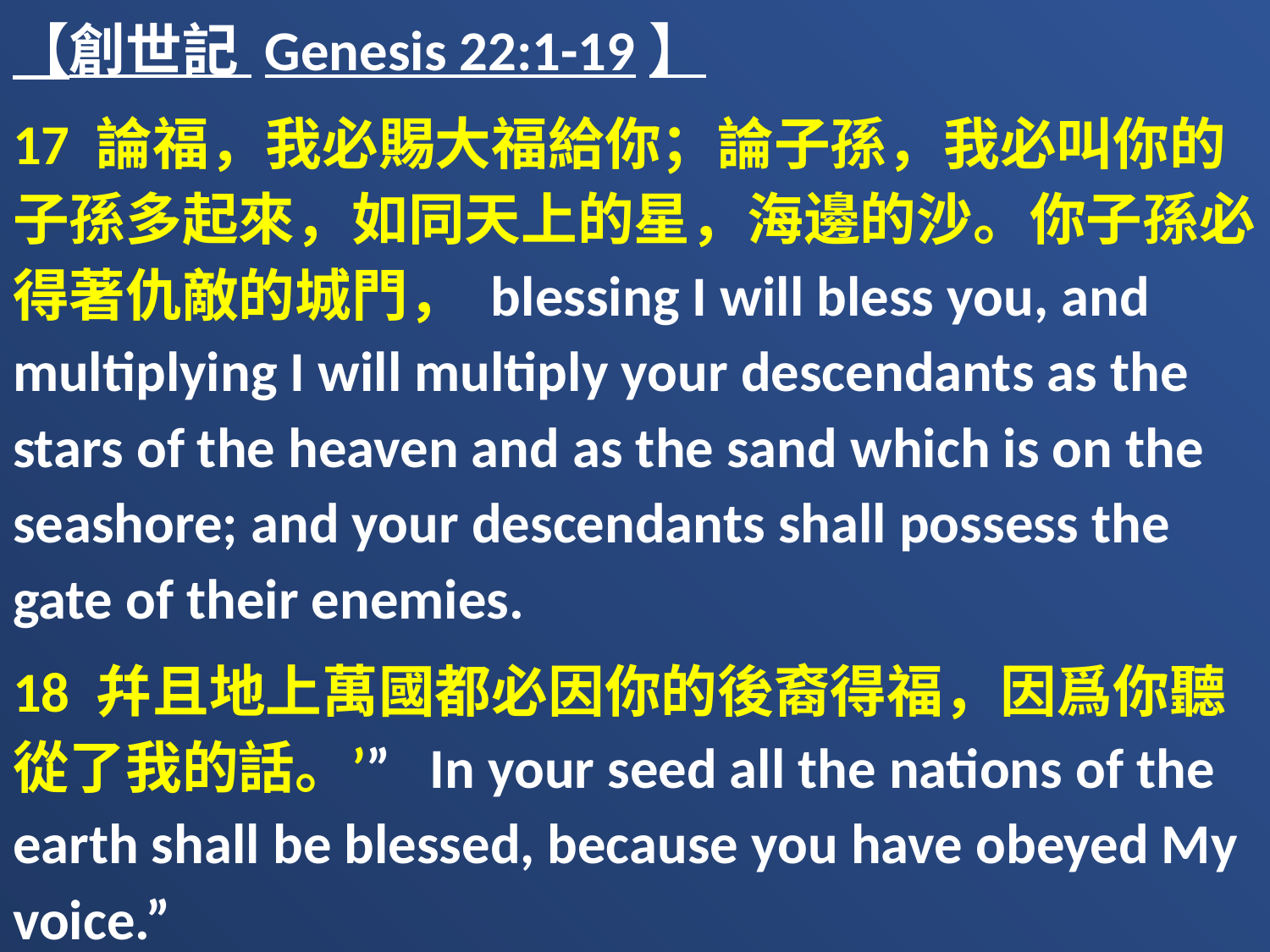

【創世記 Genesis 22:1-19】
17 論福，我必賜大福給你；論子孫，我必叫你的子孫多起來，如同天上的星，海邊的沙。你子孫必得著仇敵的城門， blessing I will bless you, and multiplying I will multiply your descendants as the stars of the heaven and as the sand which is on the seashore; and your descendants shall possess the gate of their enemies.
18 幷且地上萬國都必因你的後裔得福，因爲你聽從了我的話。’”  In your seed all the nations of the earth shall be blessed, because you have obeyed My voice.”